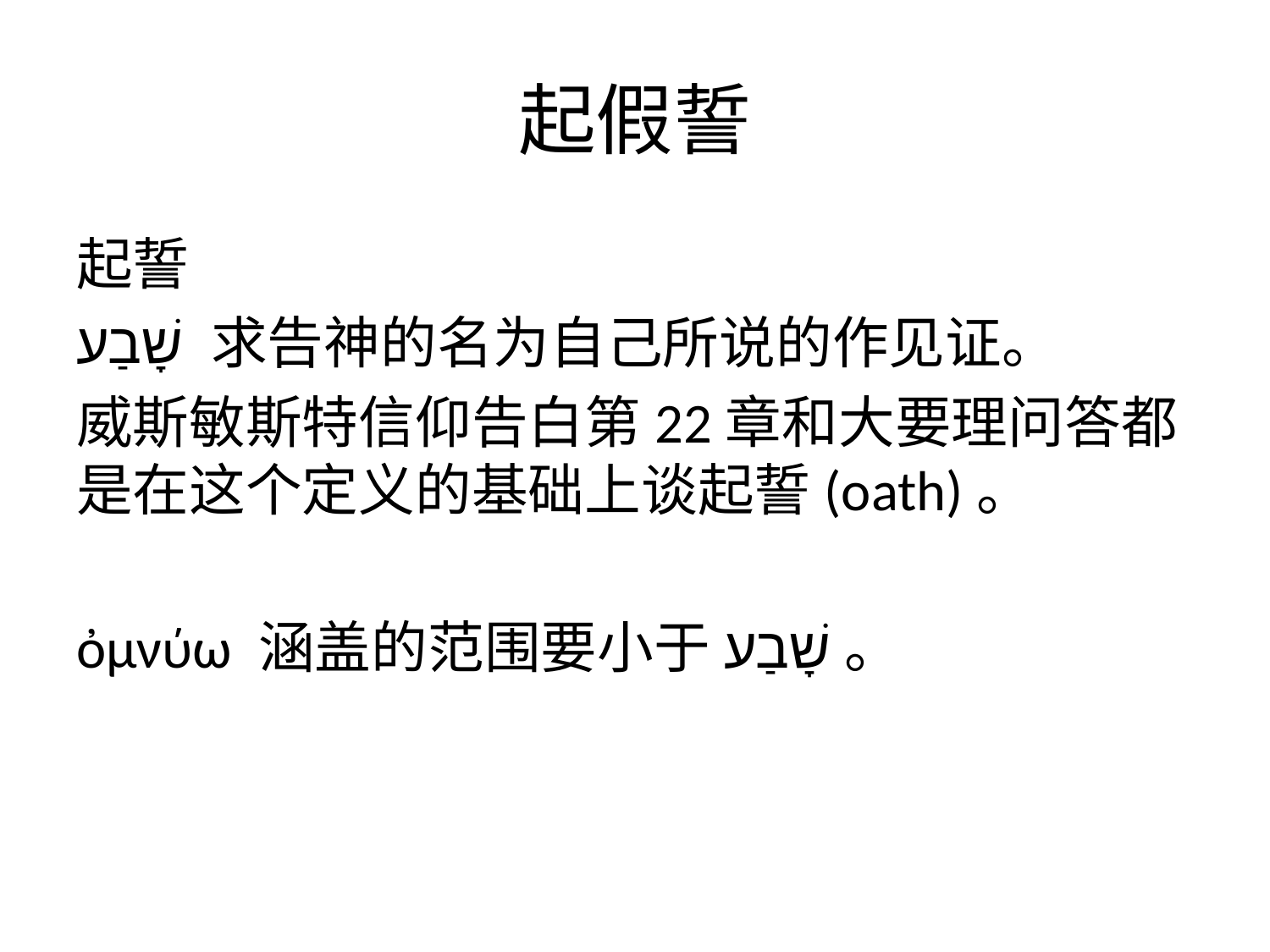

# 起假誓
起誓
שָׁבַע 求告神的名为自己所说的作见证。
威斯敏斯特信仰告白第22章和大要理问答都是在这个定义的基础上谈起誓(oath)。

ὀμνύω 涵盖的范围要小于שָׁבַע。